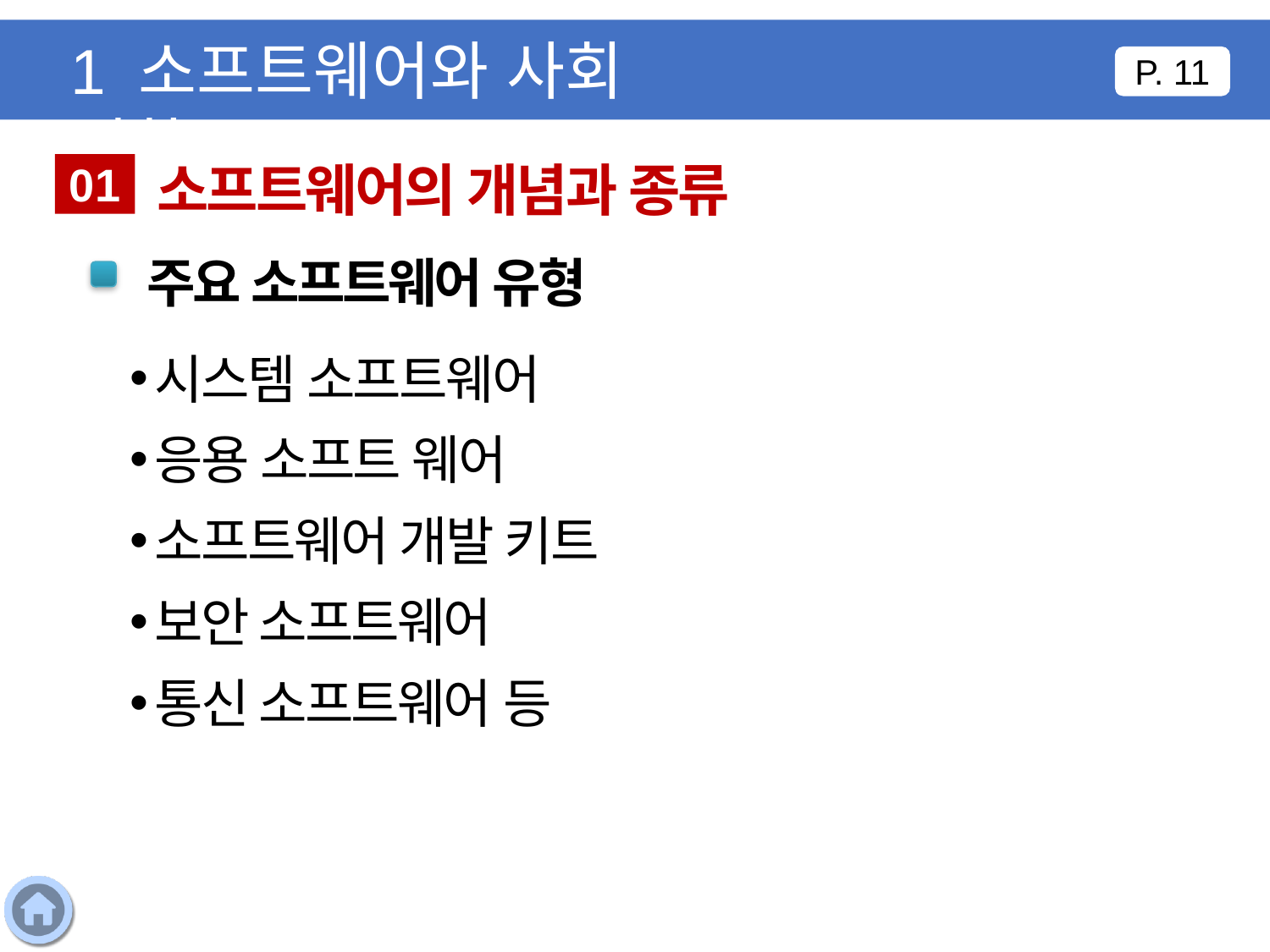

1 소프트웨어와 사회 변화
P. 11
 소프트웨어의 개념과 종류
01
  주요 소프트웨어 유형

시스템 소프트웨어
응용 소프트 웨어
소프트웨어 개발 키트
보안 소프트웨어
통신 소프트웨어 등